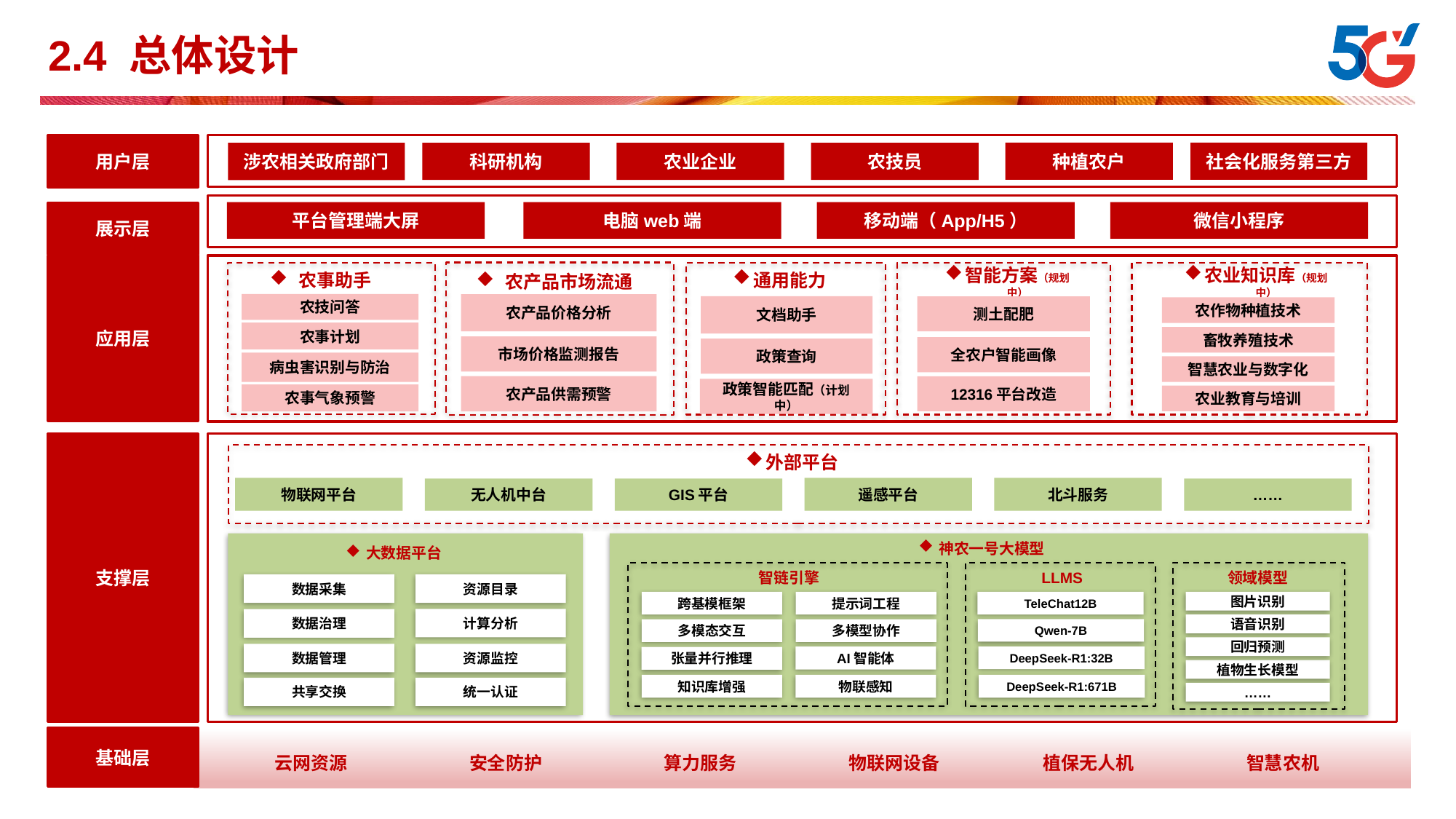

# 2.4 总体设计
用户层

社会化服务第三方
种植农户
科研机构
农业企业
农技员
涉农相关政府部门

平台管理端大屏
电脑web端
移动端（App/H5）
微信小程序
展示层
应用层

通用能力
文档助手
政策查询
 农事助手
 农产品市场流通
农产品价格分析
市场价格监测报告
智能方案（规划中）
农业知识库（规划中）
农技问答
测土配肥
农作物种植技术
农事计划
畜牧养殖技术
全农户智能画像
病虫害识别与防治
智慧农业与数字化
农产品供需预警
12316平台改造
政策智能匹配（计划中）
农事气象预警
农业教育与培训
支撑层

外部平台
物联网平台
遥感平台
北斗服务
无人机中台
GIS平台
……

神农一号大模型
大数据平台
智链引擎
LLMS

领域模型
图片识别
语音识别
回归预测
植物生长模型
……
数据采集
资源目录
跨基模框架
提示词工程
TeleChat12B
计算分析
数据治理
多模态交互
多模型协作
Qwen-7B
数据管理
资源监控
AI智能体
DeepSeek-R1:32B
张量并行推理
DeepSeek-R1:671B
知识库增强
物联感知
共享交换
统一认证
基础层

云网资源
安全防护
算力服务
物联网设备
植保无人机
智慧农机